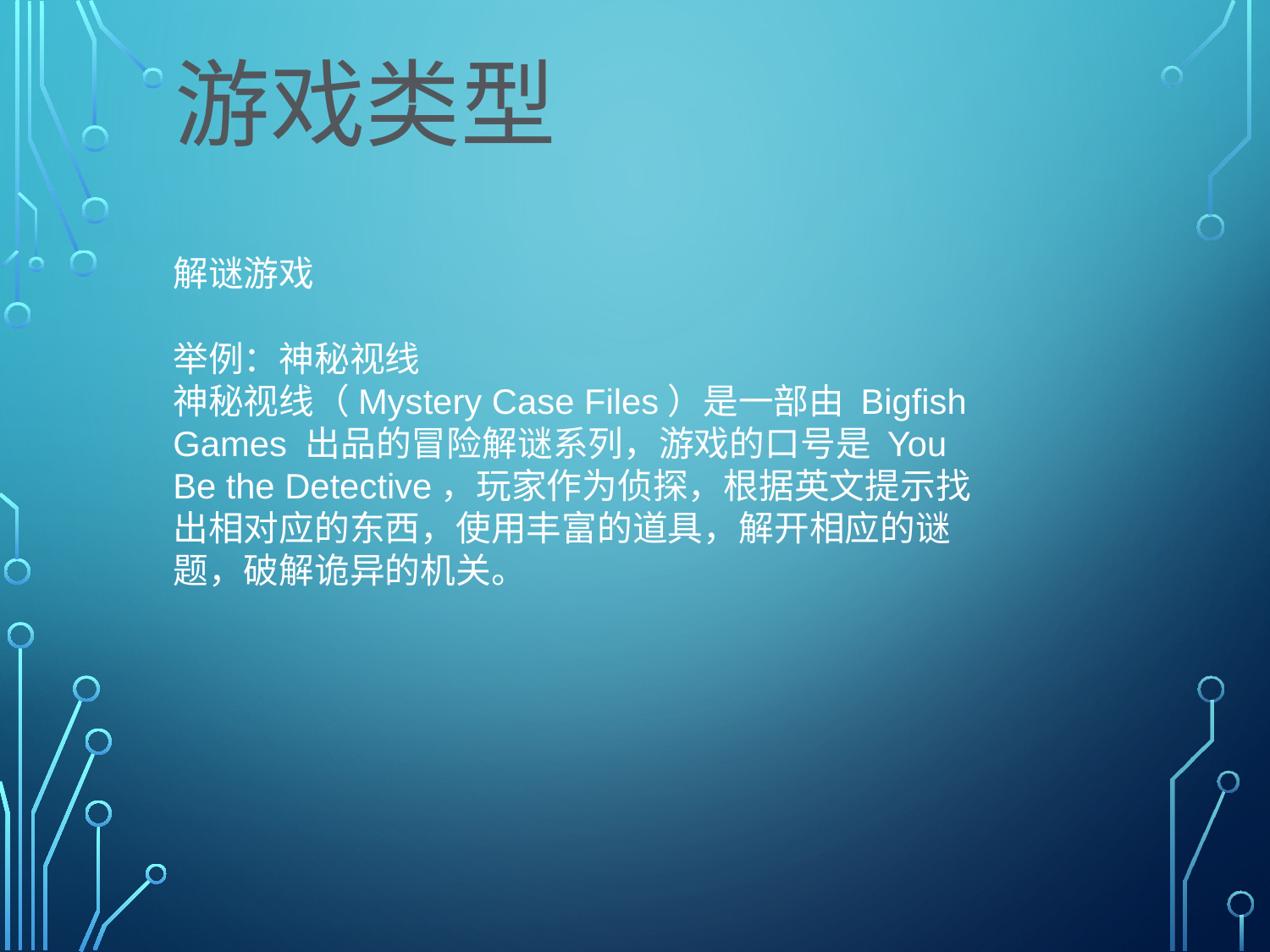

游戏类型
解谜游戏

举例：神秘视线
神秘视线（Mystery Case Files）是一部由 Bigfish Games 出品的冒险解谜系列，游戏的口号是 You Be the Detective，玩家作为侦探，根据英文提示找出相对应的东西，使用丰富的道具，解开相应的谜题，破解诡异的机关。